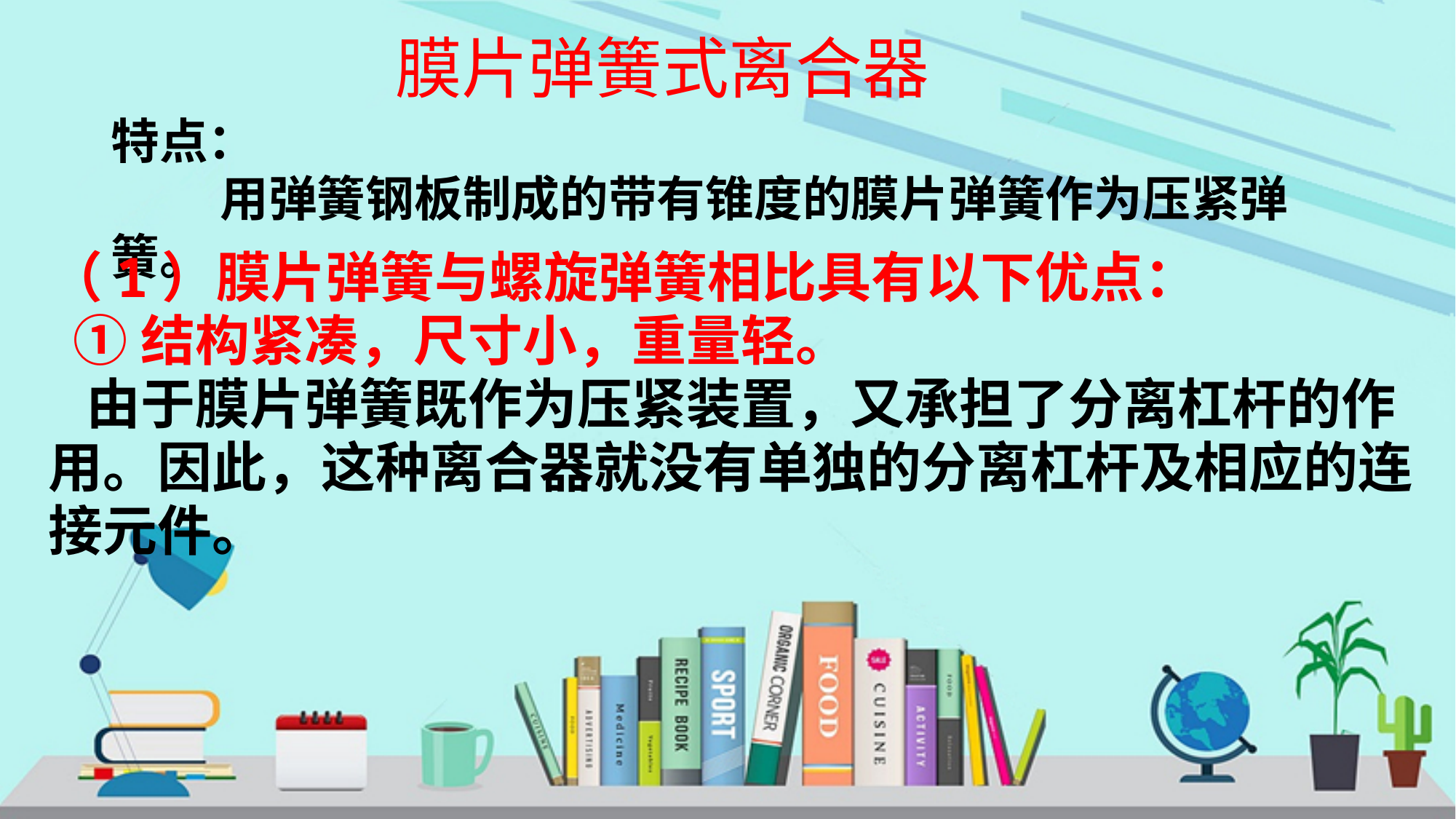

# 膜片弹簧式离合器
特点：
	用弹簧钢板制成的带有锥度的膜片弹簧作为压紧弹簧。
（1）膜片弹簧与螺旋弹簧相比具有以下优点：
  ①结构紧凑，尺寸小，重量轻。
  由于膜片弹簧既作为压紧装置，又承担了分离杠杆的作
用。因此，这种离合器就没有单独的分离杠杆及相应的连
接元件。